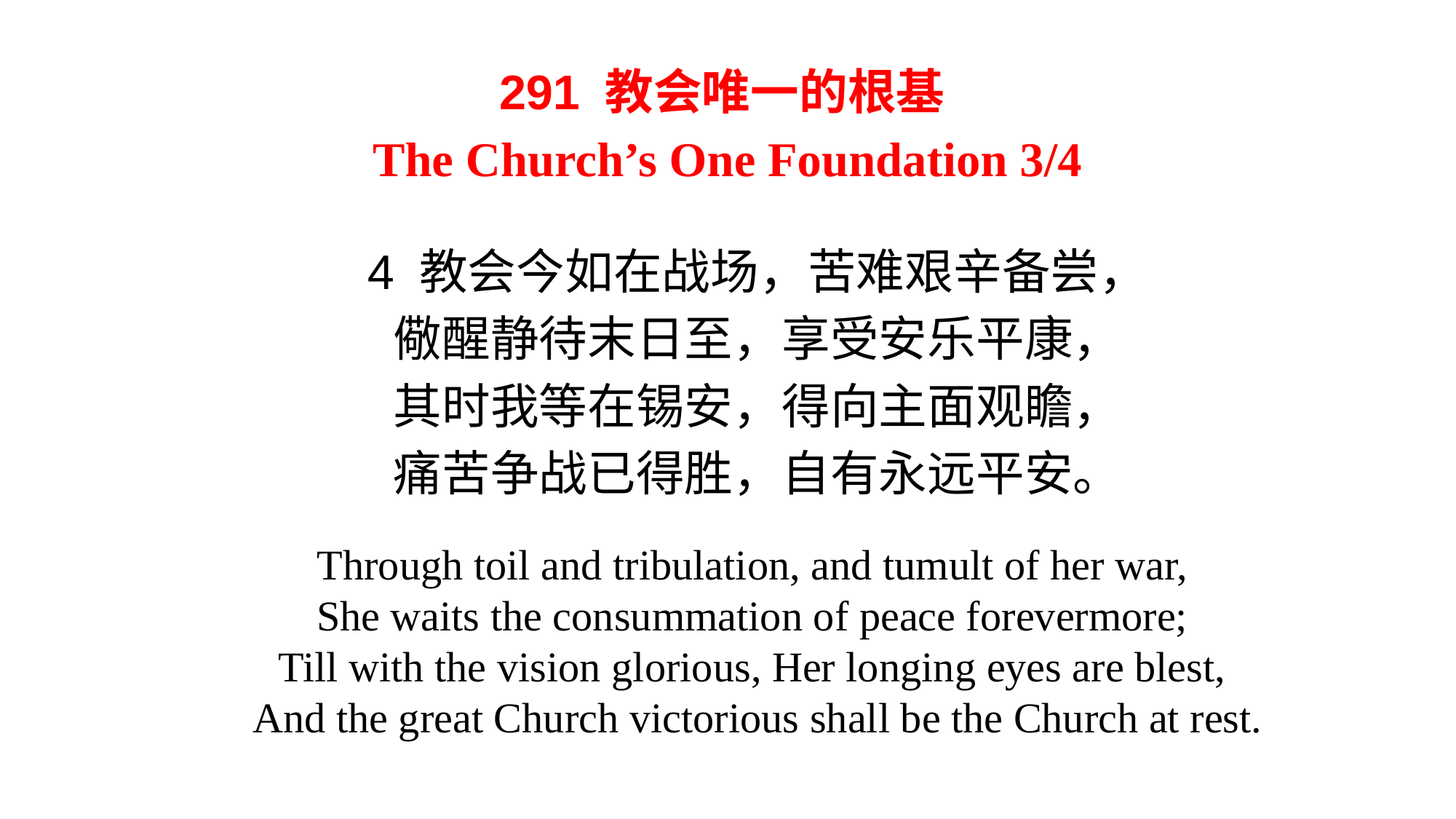

291 教会唯一的根基
The Church’s One Foundation 3/4
4 教会今如在战场，苦难艰辛备尝，
儆醒静待末日至，享受安乐平康，
其时我等在锡安，得向主面观瞻，
痛苦争战已得胜，自有永远平安。

Through toil and tribulation, and tumult of her war,
She waits the consummation of peace forevermore;
Till with the vision glorious, Her longing eyes are blest,
And the great Church victorious shall be the Church at rest.